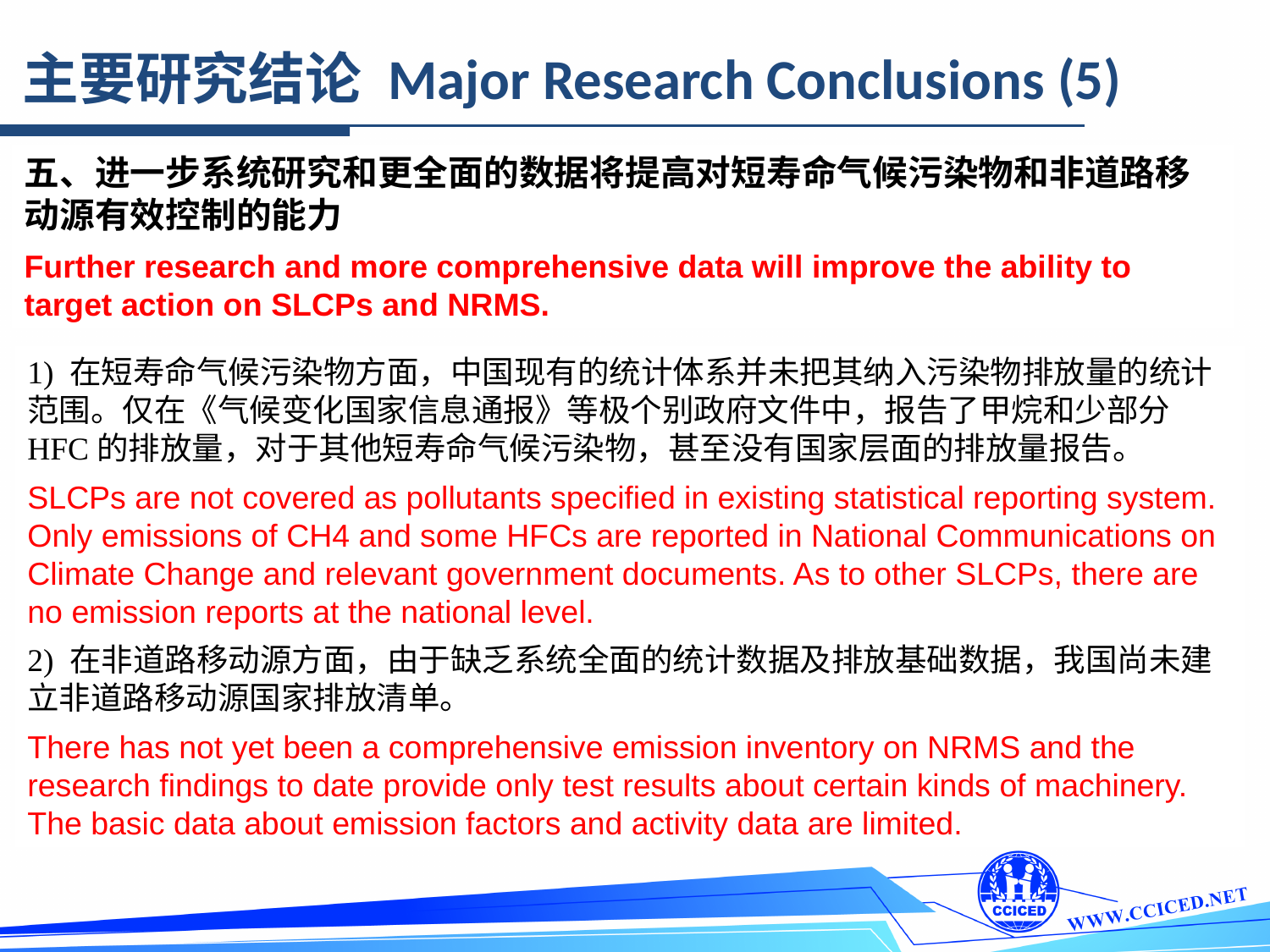

主要研究结论 Major Research Conclusions (5)
五、进一步系统研究和更全面的数据将提高对短寿命气候污染物和非道路移动源有效控制的能力
Further research and more comprehensive data will improve the ability to target action on SLCPs and NRMS.
1) 在短寿命气候污染物方面，中国现有的统计体系并未把其纳入污染物排放量的统计范围。仅在《气候变化国家信息通报》等极个别政府文件中，报告了甲烷和少部分HFC的排放量，对于其他短寿命气候污染物，甚至没有国家层面的排放量报告。
SLCPs are not covered as pollutants specified in existing statistical reporting system. Only emissions of CH4 and some HFCs are reported in National Communications on Climate Change and relevant government documents. As to other SLCPs, there are no emission reports at the national level.
2) 在非道路移动源方面，由于缺乏系统全面的统计数据及排放基础数据，我国尚未建立非道路移动源国家排放清单。
There has not yet been a comprehensive emission inventory on NRMS and the research findings to date provide only test results about certain kinds of machinery. The basic data about emission factors and activity data are limited.